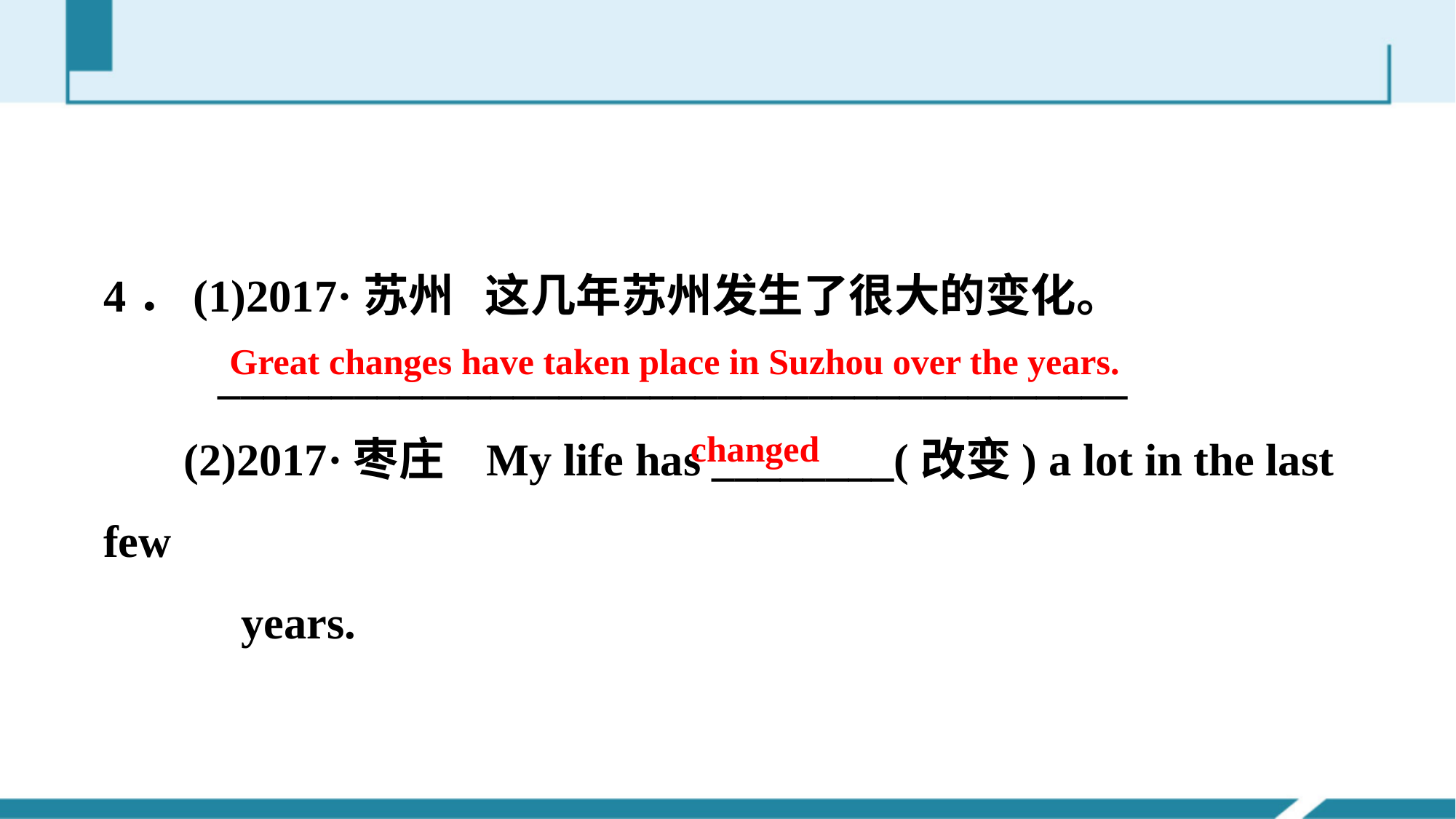

4．(1)2017·苏州   这几年苏州发生了很大的变化。
          ________________________________________
       (2)2017·枣庄   My life has ________(改变) a lot in the last few
            years.
Great changes have taken place in Suzhou over the years.
changed